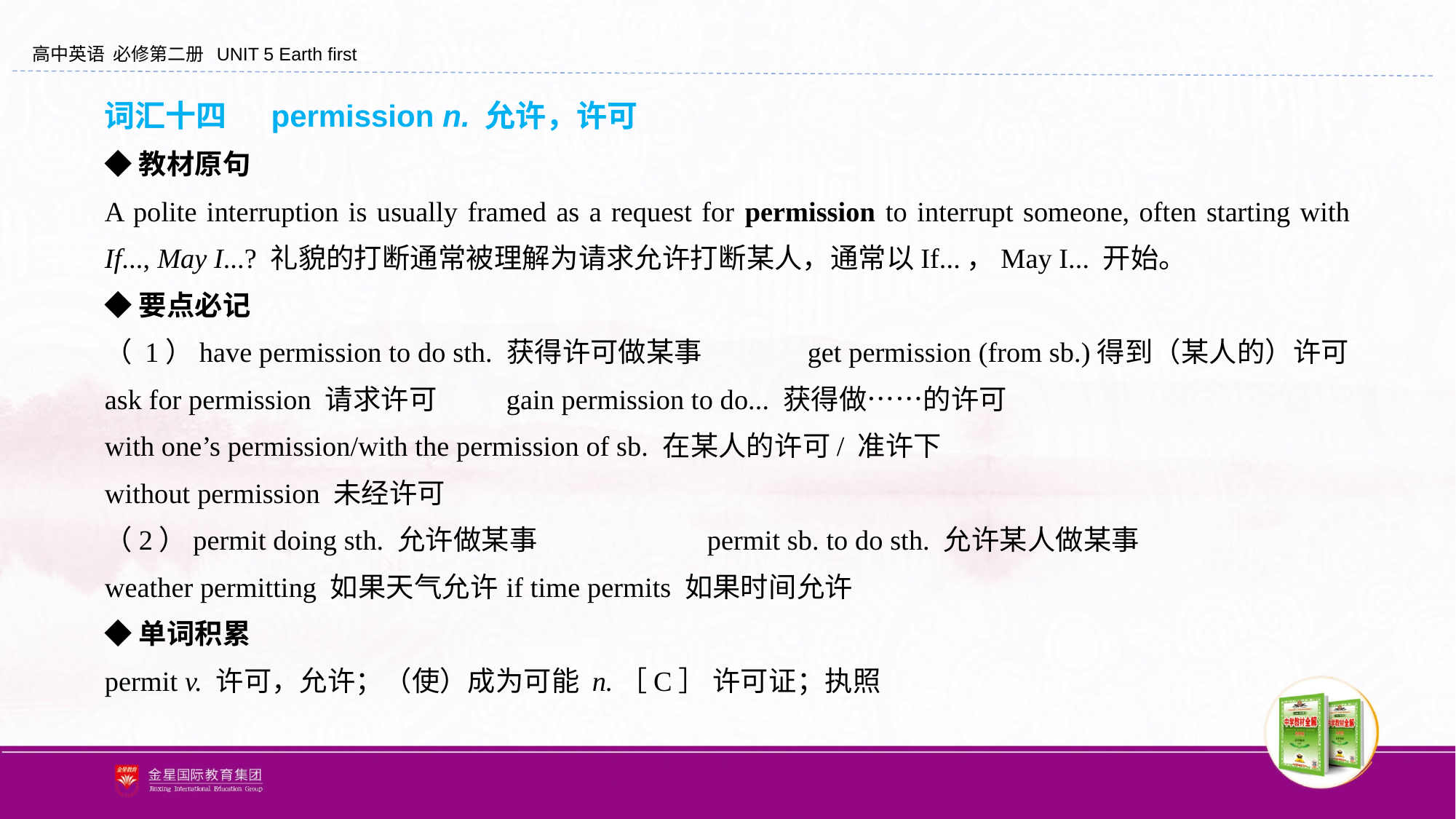

词汇十四 　permission n. 允许，许可
◆教材原句
A polite interruption is usually framed as a request for permission to interrupt someone, often starting with If..., May I...? 礼貌的打断通常被理解为请求允许打断某人，通常以If...，May I... 开始。
◆要点必记
（ 1）have permission to do sth. 获得许可做某事 	get permission (from sb.)得到（某人的）许可
ask for permission 请求许可			gain permission to do... 获得做……的许可
with one’s permission/with the permission of sb. 在某人的许可/ 准许下
without permission 未经许可
（2）permit doing sth. 允许做某事		permit sb. to do sth. 允许某人做某事
weather permitting 如果天气允许			if time permits 如果时间允许
◆单词积累
permit v. 许可，允许；（使）成为可能 n.［C］ 许可证；执照